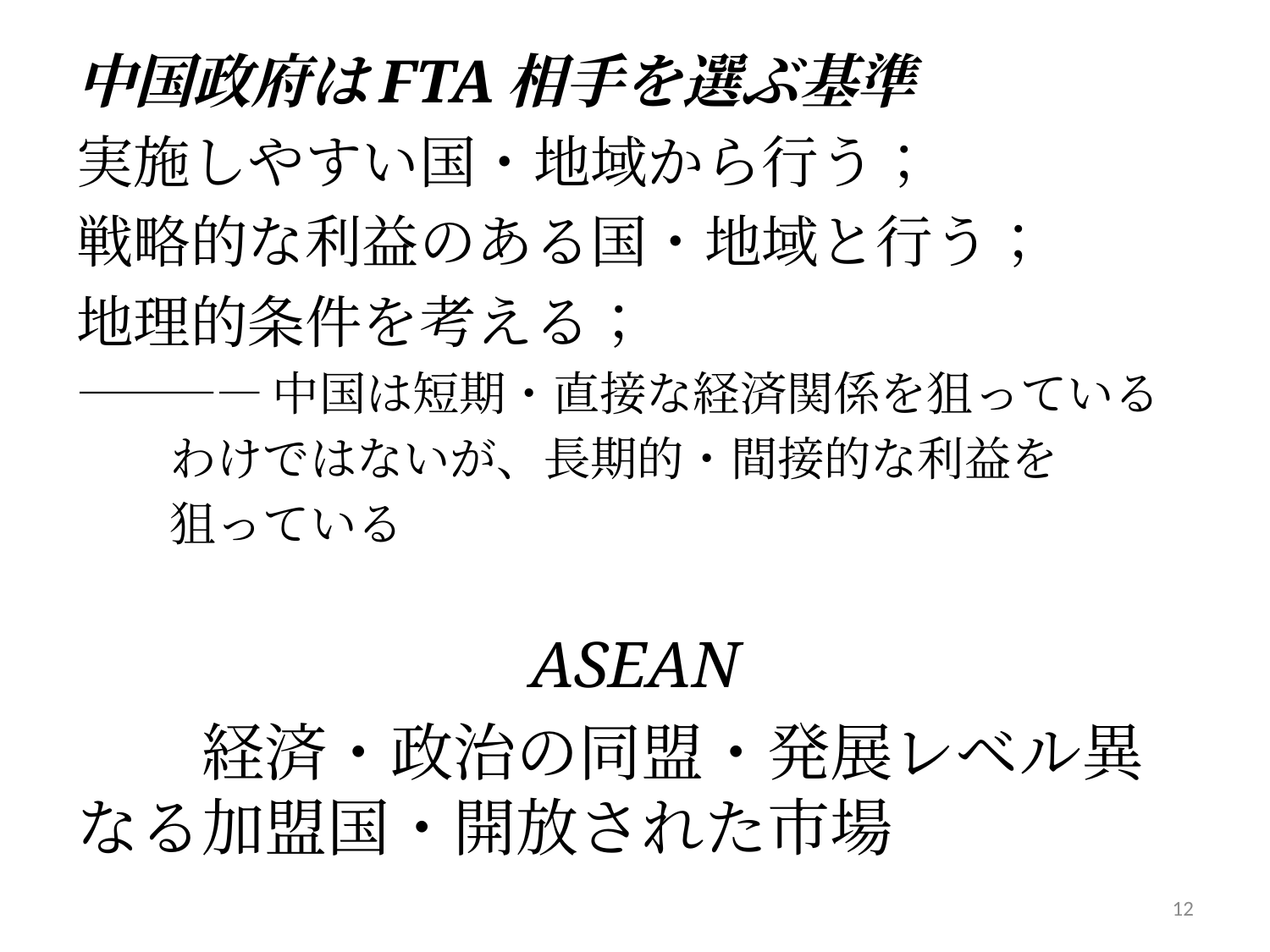

#
中国政府はFTA相手を選ぶ基準
実施しやすい国・地域から行う；
戦略的な利益のある国・地域と行う；
地理的条件を考える；
————中国は短期・直接な経済関係を狙っている
　　わけではないが、長期的・間接的な利益を
　　狙っている

ASEAN
　　経済・政治の同盟・発展レベル異なる加盟国・開放された市場

12